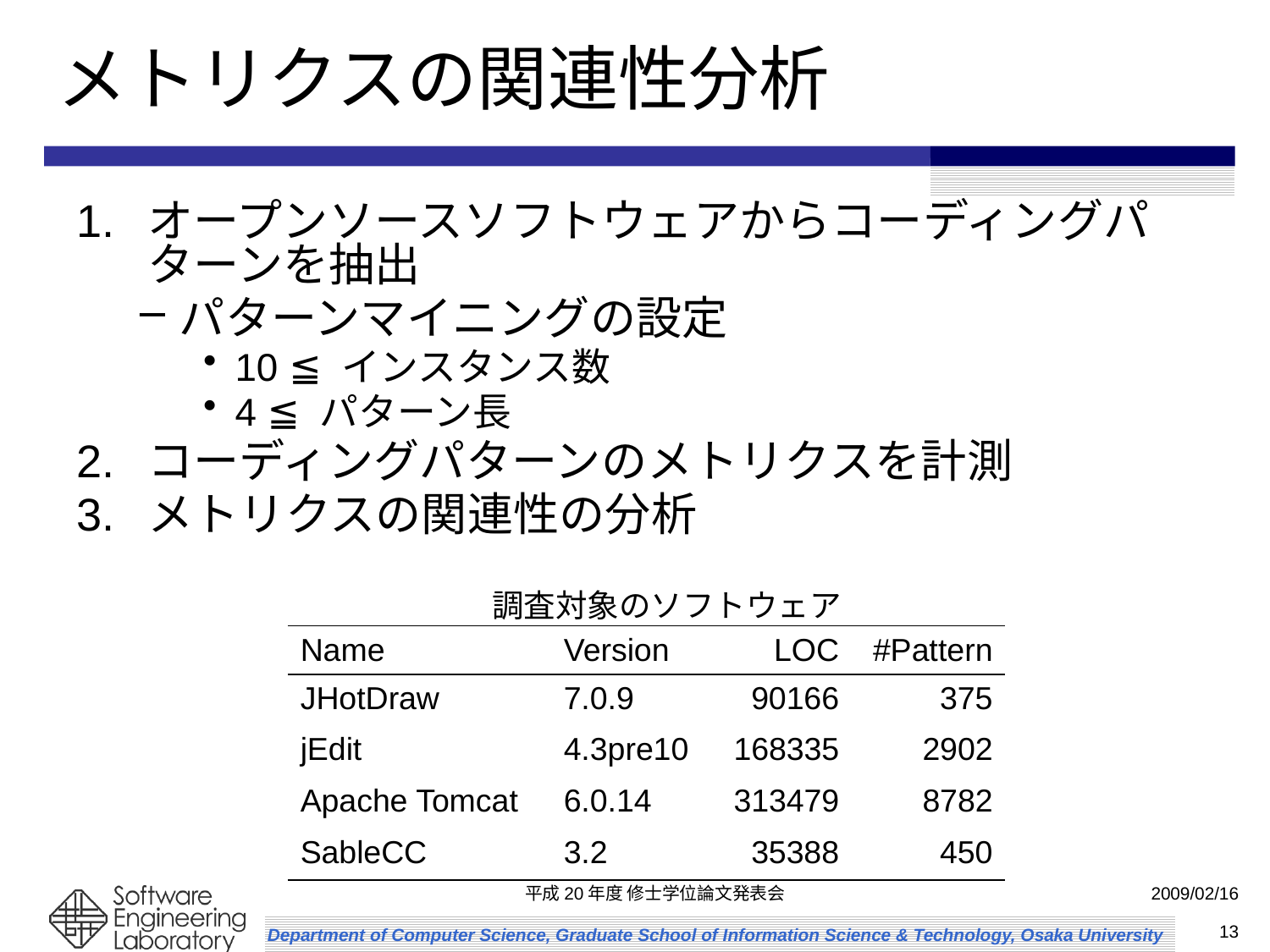

# メトリクスの関連性分析
オープンソースソフトウェアからコーディングパターンを抽出
パターンマイニングの設定
10 ≦ インスタンス数
4 ≦ パターン長
コーディングパターンのメトリクスを計測
メトリクスの関連性の分析

調査対象のソフトウェア
| Name | Version | LOC | #Pattern |
| --- | --- | --- | --- |
| JHotDraw | 7.0.9 | 90166 | 375 |
| jEdit | 4.3pre10 | 168335 | 2902 |
| Apache Tomcat | 6.0.14 | 313479 | 8782 |
| SableCC | 3.2 | 35388 | 450 |
平成20年度 修士学位論文発表会
2009/02/16
13